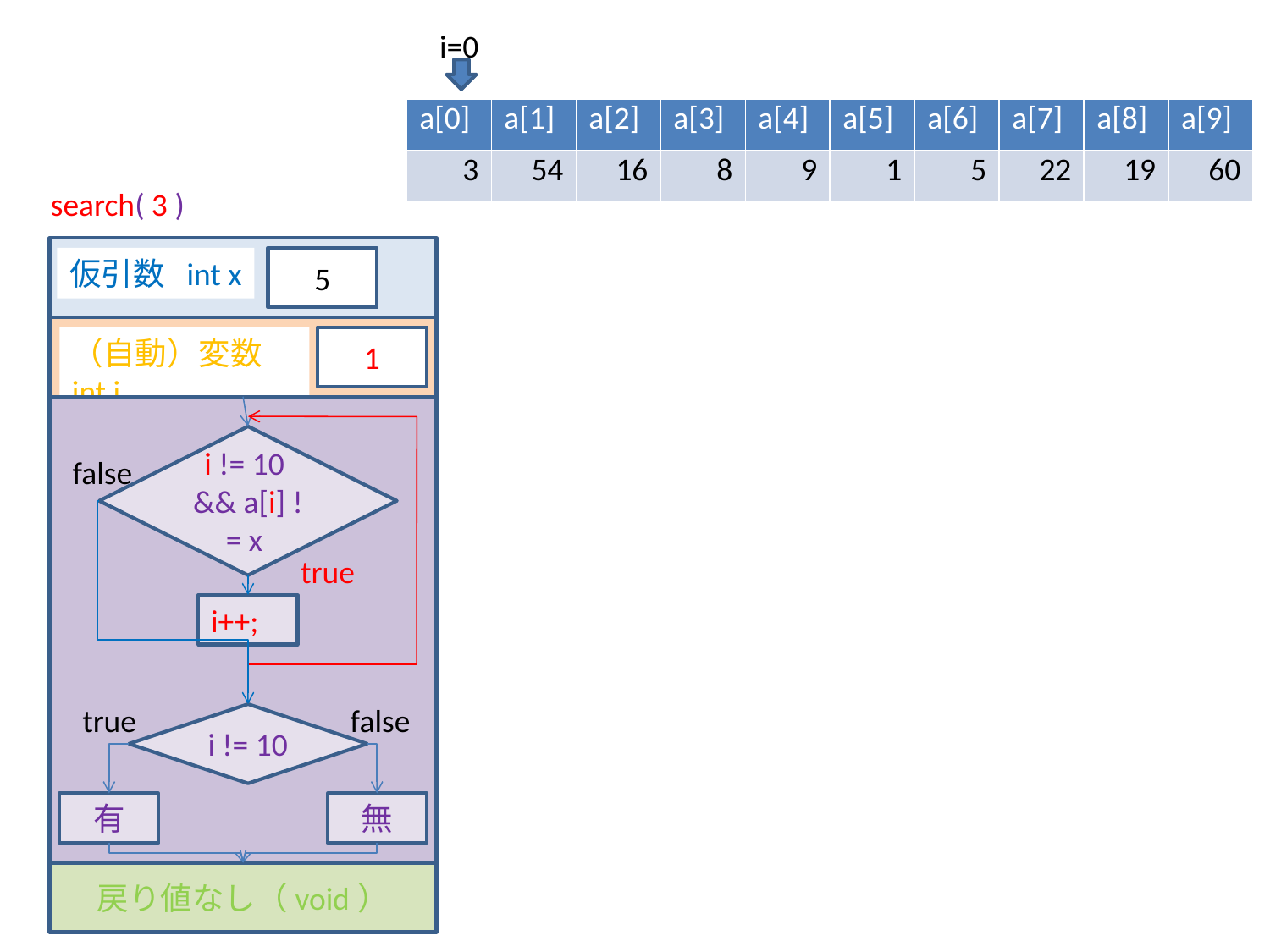

i=0

| a[0] | a[1] | a[2] | a[3] | a[4] | a[5] | a[6] | a[7] | a[8] | a[9] |
| --- | --- | --- | --- | --- | --- | --- | --- | --- | --- |
| 3 | 54 | 16 | 8 | 9 | 1 | 5 | 22 | 19 | 60 |
 search( 3 )

仮引数  int x
5

（自動）変数  int i
1

i != 10  && a[i] != x
false
true
i++;
true
false
i != 10
有
無
戻り値なし（void）